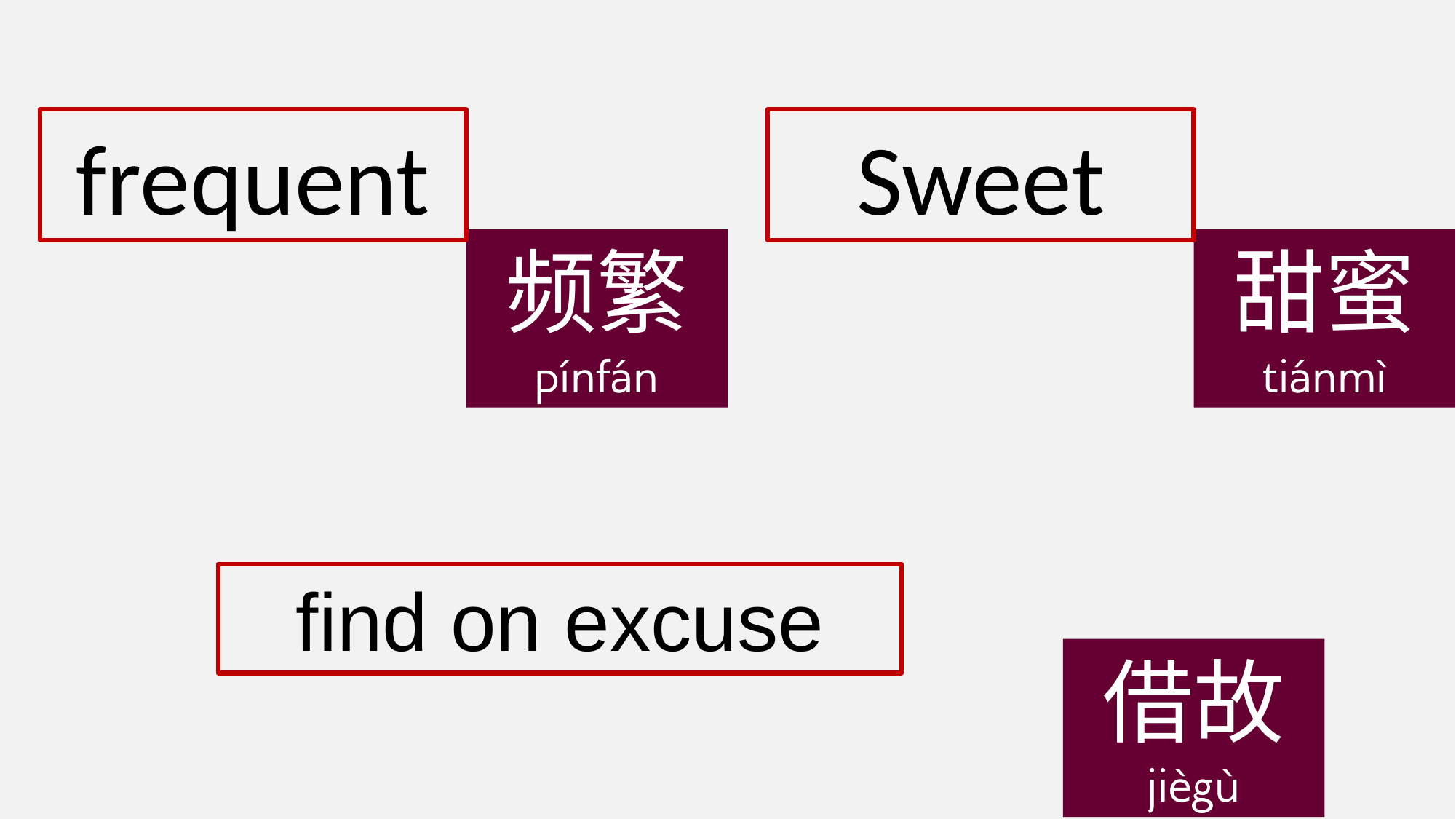

frequent
Sweet
频繁
pínfán
甜蜜
tiánmì
find on excuse
借故
jiègù